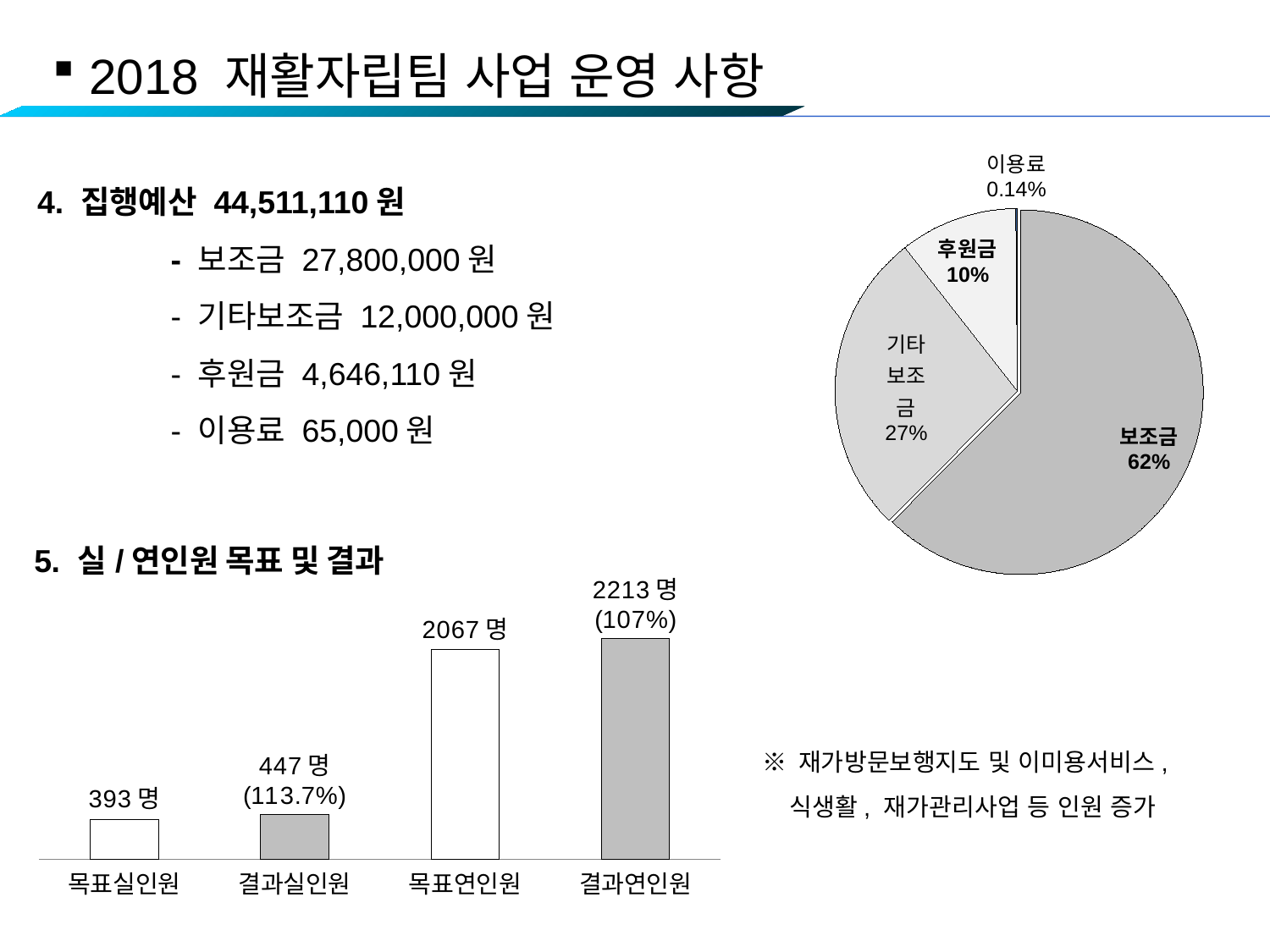

2018 재활자립팀 사업 운영 사항

### Chart

| Category |  |
|---|---|
| 보조금 | 27800000.0 |
| 기타보조금 | 12000000.0 |
| 후원금 | 4646110.0 |
| 이용료 | 65000.0 |
4. 집행예산 44,511,110원
               - 보조금 27,800,000원
               - 기타보조금 12,000,000원
               - 후원금 4,646,110원
               - 이용료 65,000원

### Chart: 5. 실/연인원 목표 및 결과

| Category |  |
|---|---|
| 목표실인원 | 393.0 |
| 결과실인원 | 443.0 |
| 목표연인원 | 2067.0 |
| 결과연인원 | 2179.0 |
※ 재가방문보행지도 및 이미용서비스,
   식생활, 재가관리사업 등 인원 증가